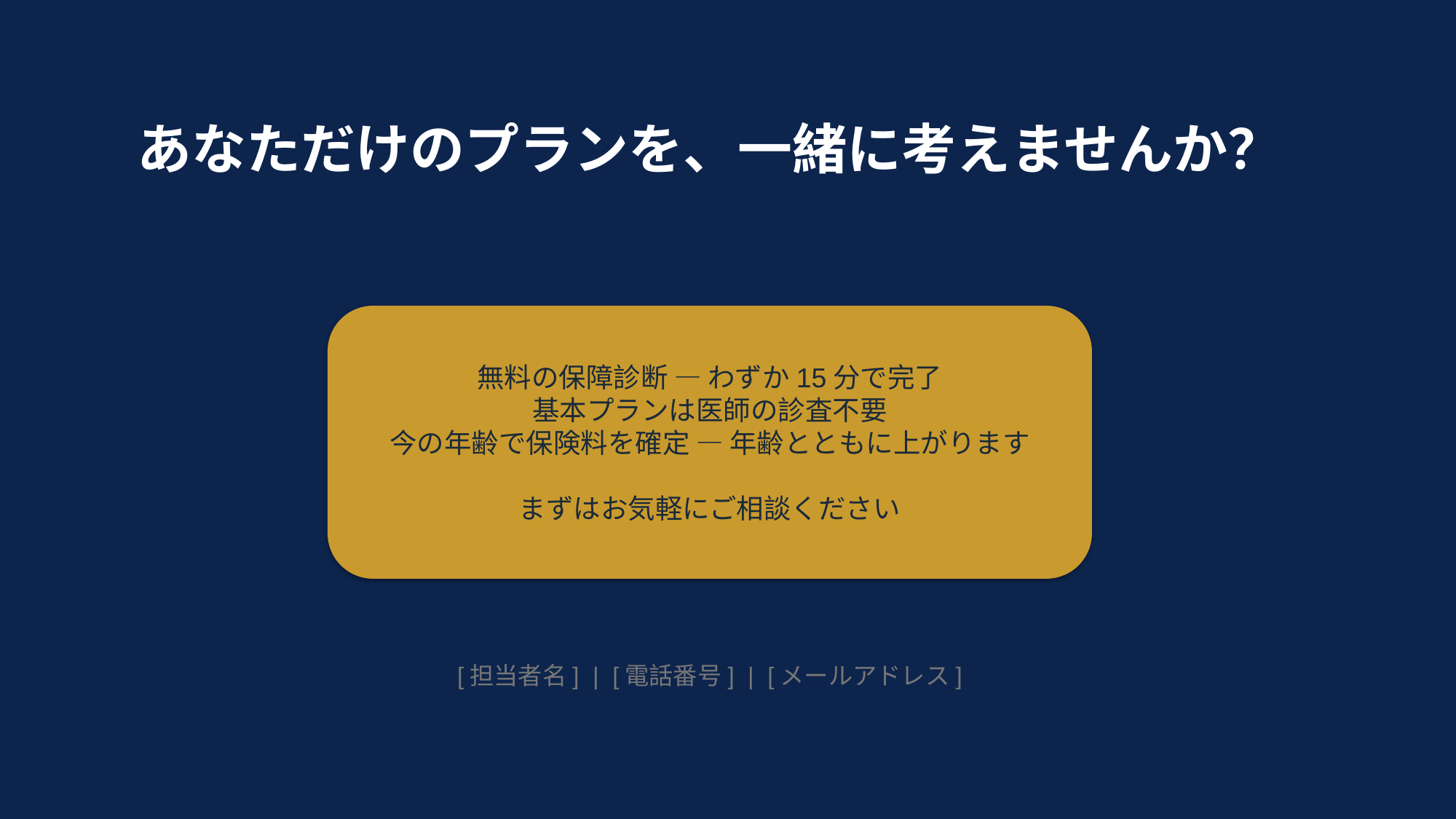

あなただけのプランを、一緒に考えませんか？
無料の保障診断 — わずか15分で完了
基本プランは医師の診査不要
今の年齢で保険料を確定 — 年齢とともに上がります
まずはお気軽にご相談ください
[担当者名]  |  [電話番号]  |  [メールアドレス]